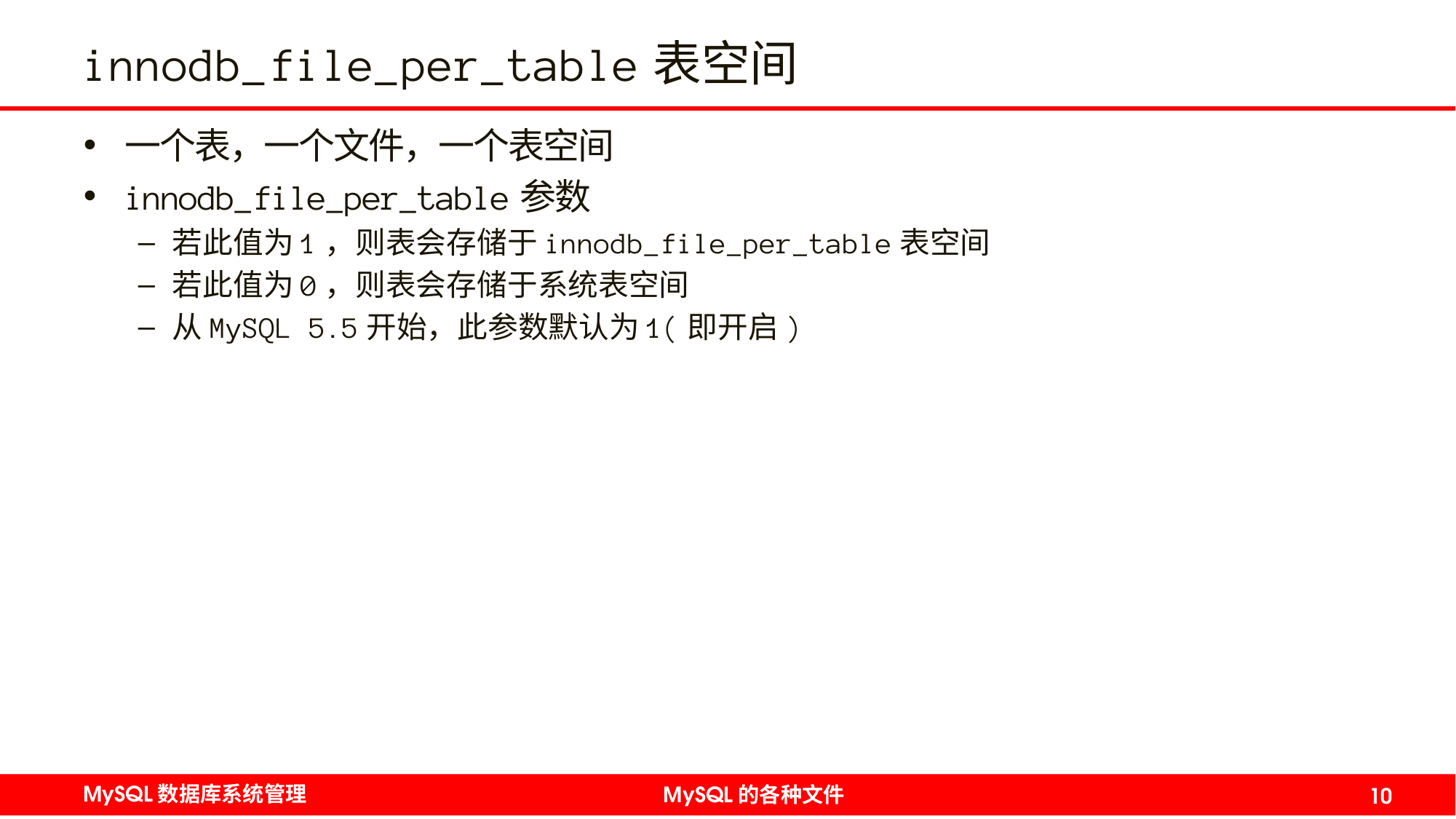

# innodb_file_per_table表空间
一个表，一个文件，一个表空间
innodb_file_per_table参数
若此值为1，则表会存储于innodb_file_per_table表空间
若此值为0，则表会存储于系统表空间
从MySQL 5.5开始，此参数默认为1(即开启)